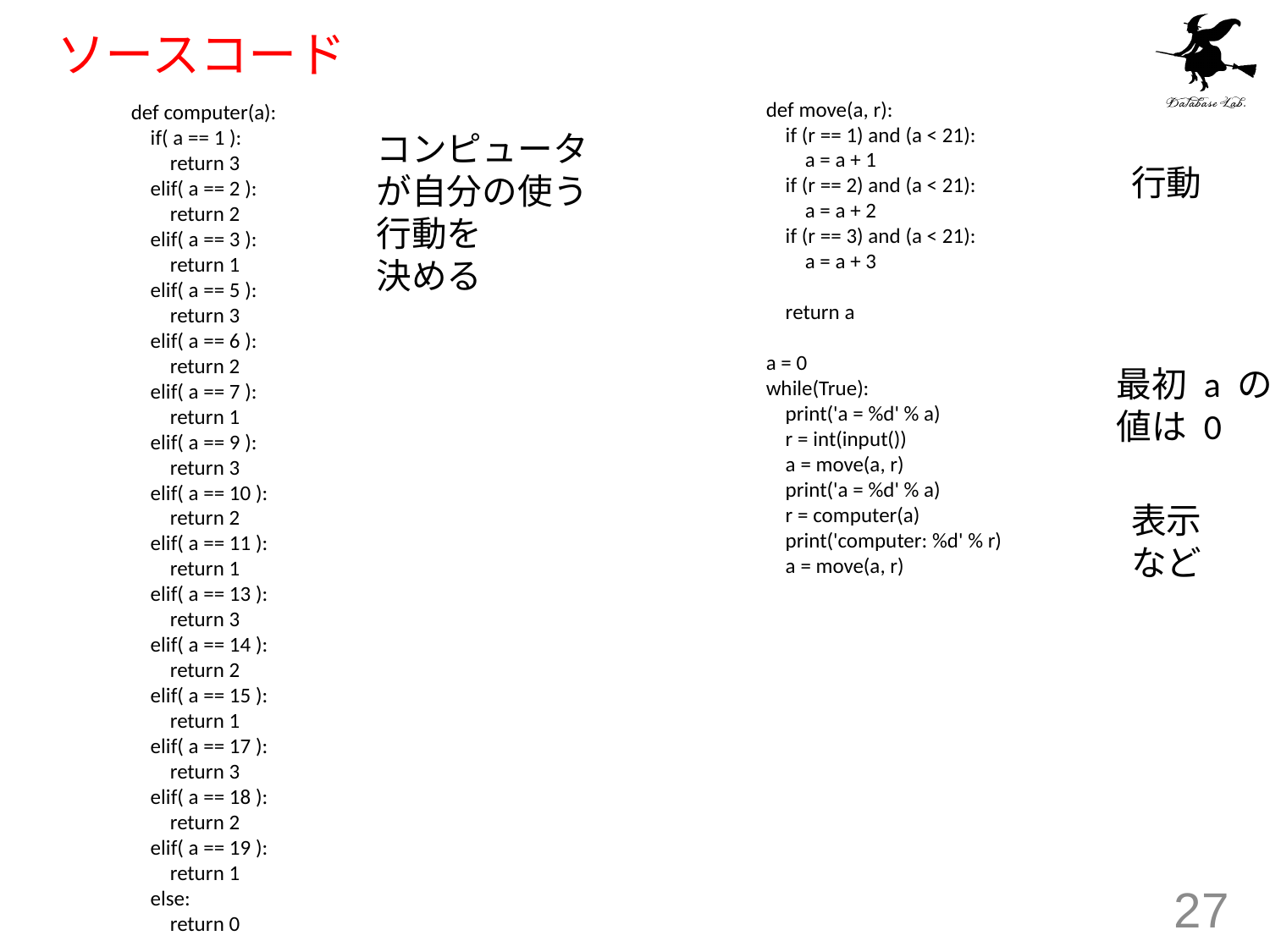

# ソースコード

def computer(a):
    if( a == 1 ):
        return 3
    elif( a == 2 ):
        return 2
    elif( a == 3 ):
        return 1
    elif( a == 5 ):
        return 3
    elif( a == 6 ):
        return 2
    elif( a == 7 ):
        return 1
    elif( a == 9 ):
        return 3
    elif( a == 10 ):
        return 2
    elif( a == 11 ):
        return 1
    elif( a == 13 ):
        return 3
    elif( a == 14 ):
        return 2
    elif( a == 15 ):
        return 1
    elif( a == 17 ):
        return 3
    elif( a == 18 ):
        return 2
    elif( a == 19 ):
        return 1
    else:
        return 0
def move(a, r):
    if (r == 1) and (a < 21):
        a = a + 1
    if (r == 2) and (a < 21):
        a = a + 2
    if (r == 3) and (a < 21):
        a = a + 3
       
    return a
a = 0
while(True):
    print('a = %d' % a)
    r = int(input())
    a = move(a, r)
    print('a = %d' % a)
    r = computer(a)
    print('computer: %d' % r)
    a = move(a, r)

コンピュータ
が自分の使う
行動を
決める
行動
最初 a の
値は 0
表示
など
27